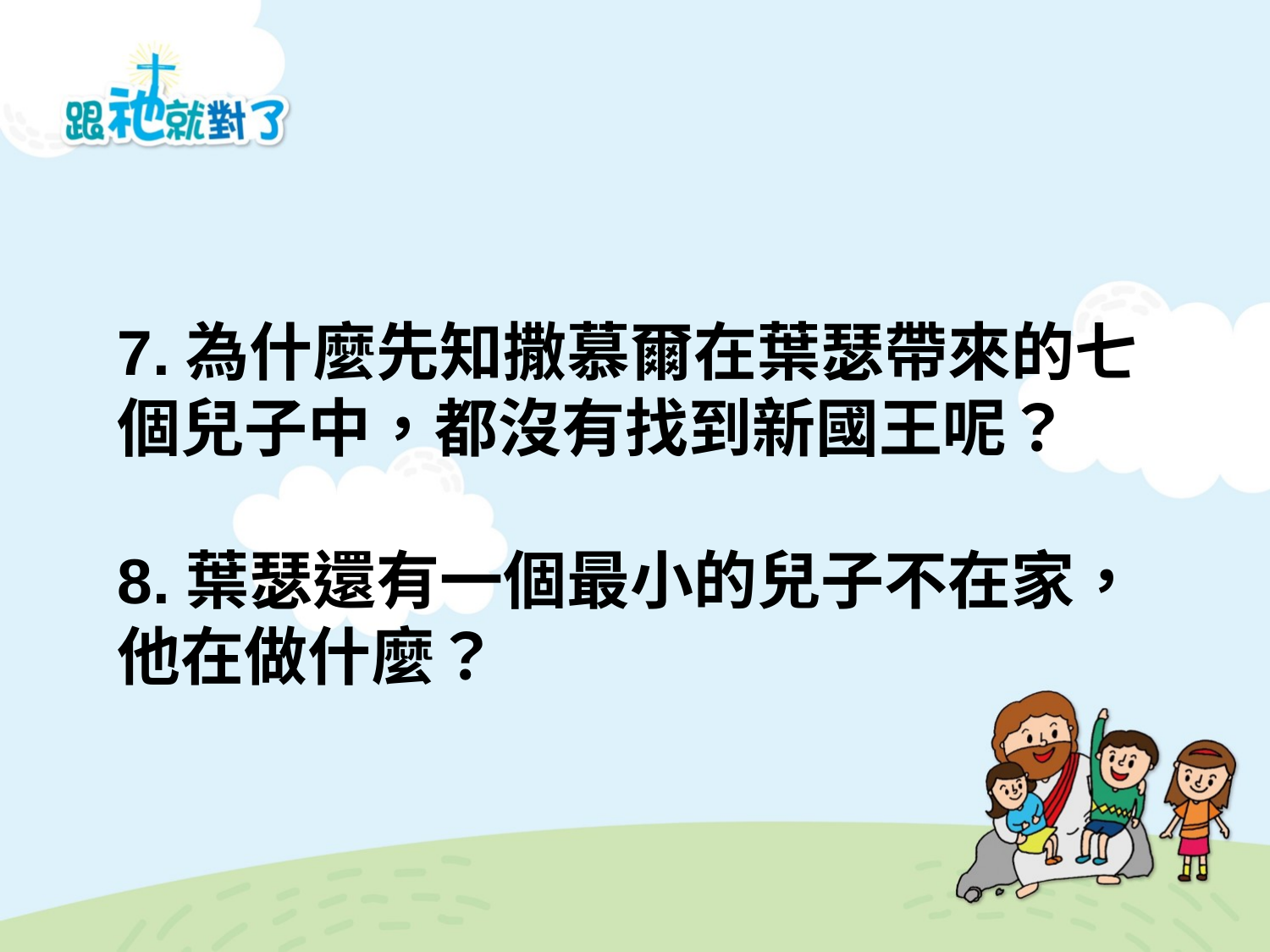

7.為什麼先知撒慕爾在葉瑟帶來的七個兒子中，都沒有找到新國王呢？

8.葉瑟還有一個最小的兒子不在家，他在做什麼？